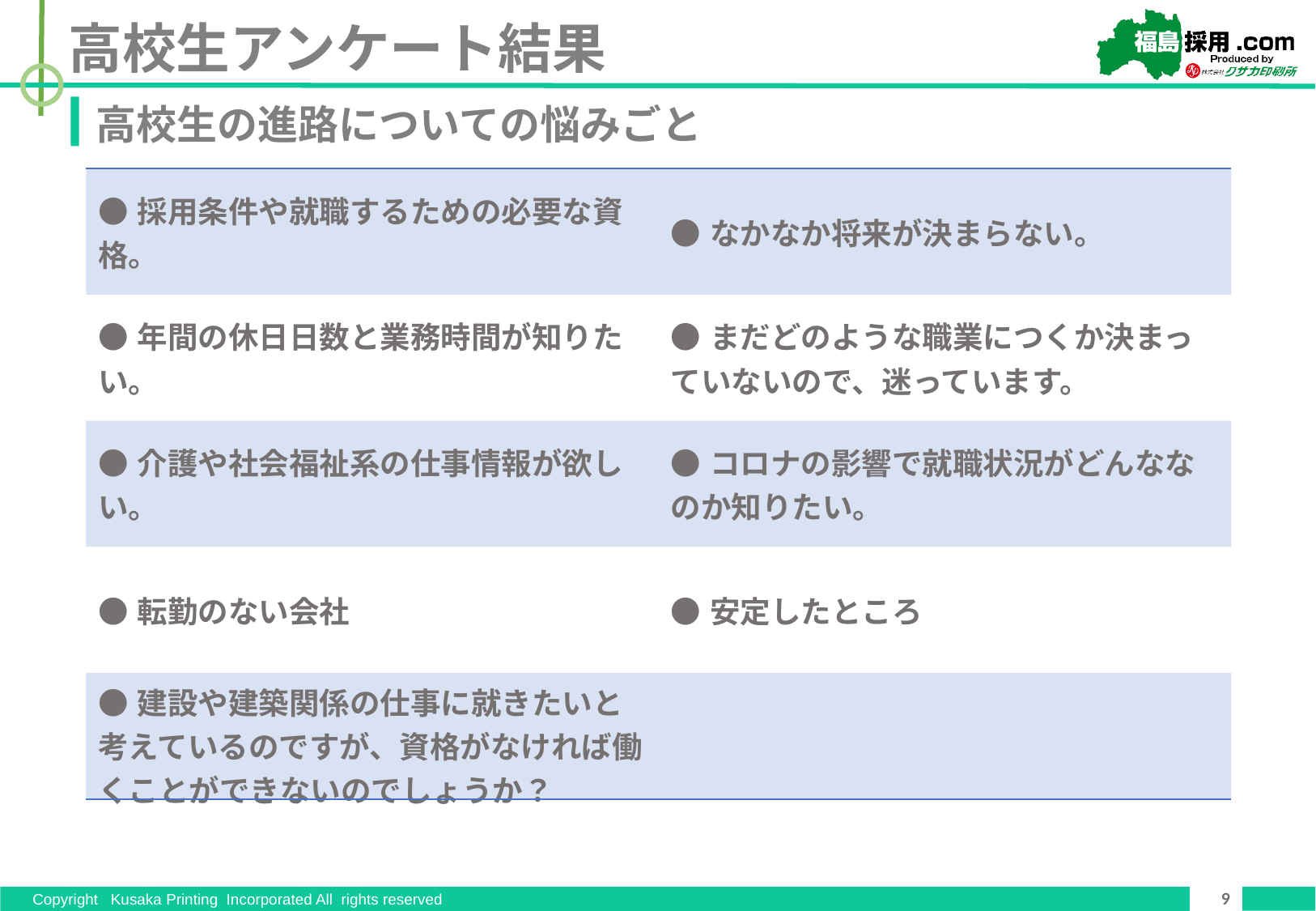

高校生アンケート結果
高校生の進路についての悩みごと
| ●採用条件や就職するための必要な資格。 | ●なかなか将来が決まらない。 |
| --- | --- |
| ●年間の休日日数と業務時間が知りたい。 | ●まだどのような職業につくか決まっていないので、迷っています。 |
| ●介護や社会福祉系の仕事情報が欲しい。 | ●コロナの影響で就職状況がどんななのか知りたい。 |
| ●転勤のない会社 | ●安定したところ |
| ●建設や建築関係の仕事に就きたいと考えているのですが、資格がなければ働くことができないのでしょうか？ |  |